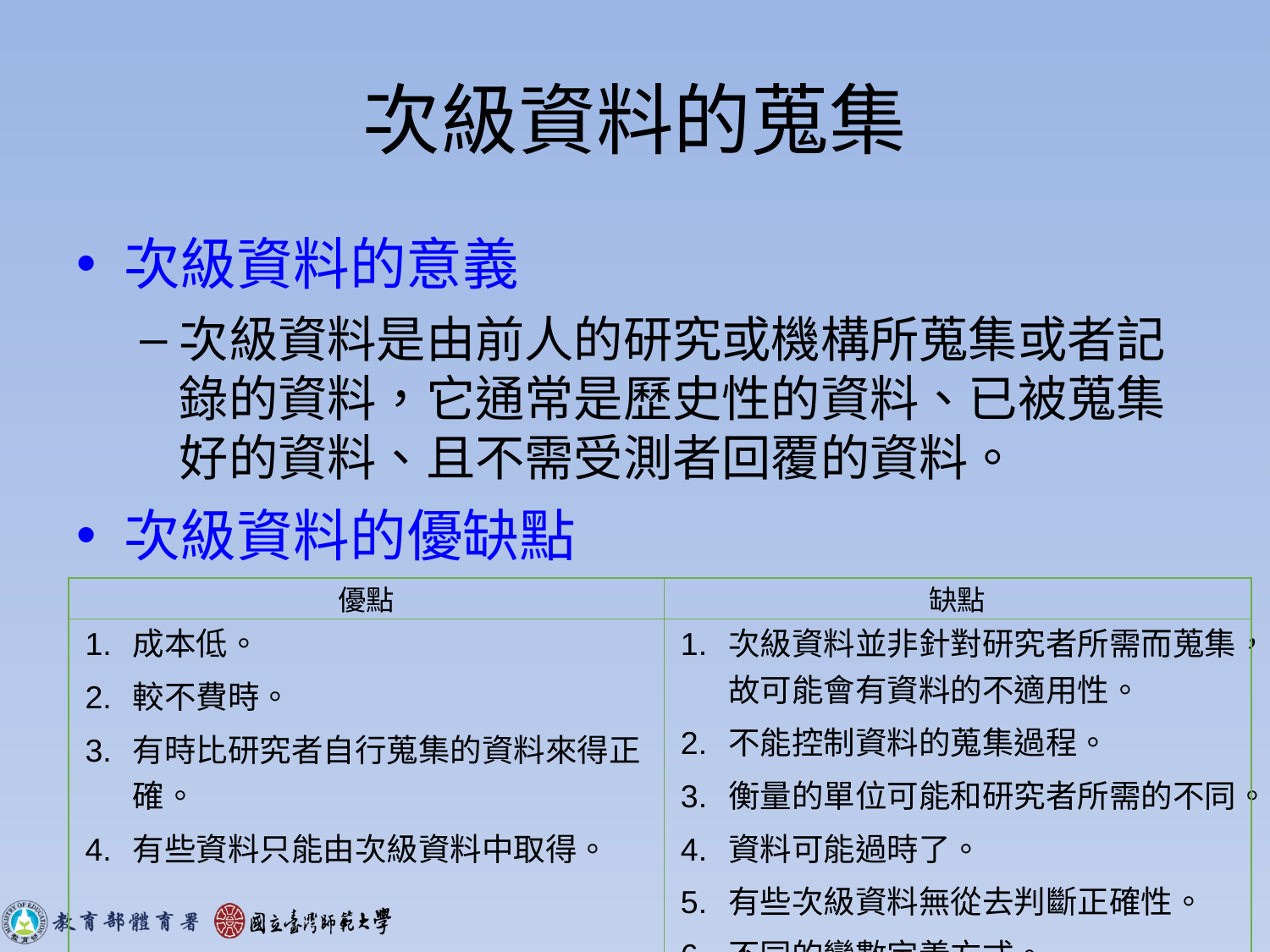

# 次級資料的蒐集
次級資料的意義
次級資料是由前人的研究或機構所蒐集或者記錄的資料，它通常是歷史性的資料、已被蒐集好的資料、且不需受測者回覆的資料。
次級資料的優缺點

| 優點 | 缺點 |
| --- | --- |
| 成本低。 較不費時。 有時比研究者自行蒐集的資料來得正確。 有些資料只能由次級資料中取得。 | 次級資料並非針對研究者所需而蒐集，故可能會有資料的不適用性。 不能控制資料的蒐集過程。 衡量的單位可能和研究者所需的不同。 資料可能過時了。 有些次級資料無從去判斷正確性。 不同的變數定義方式。 |